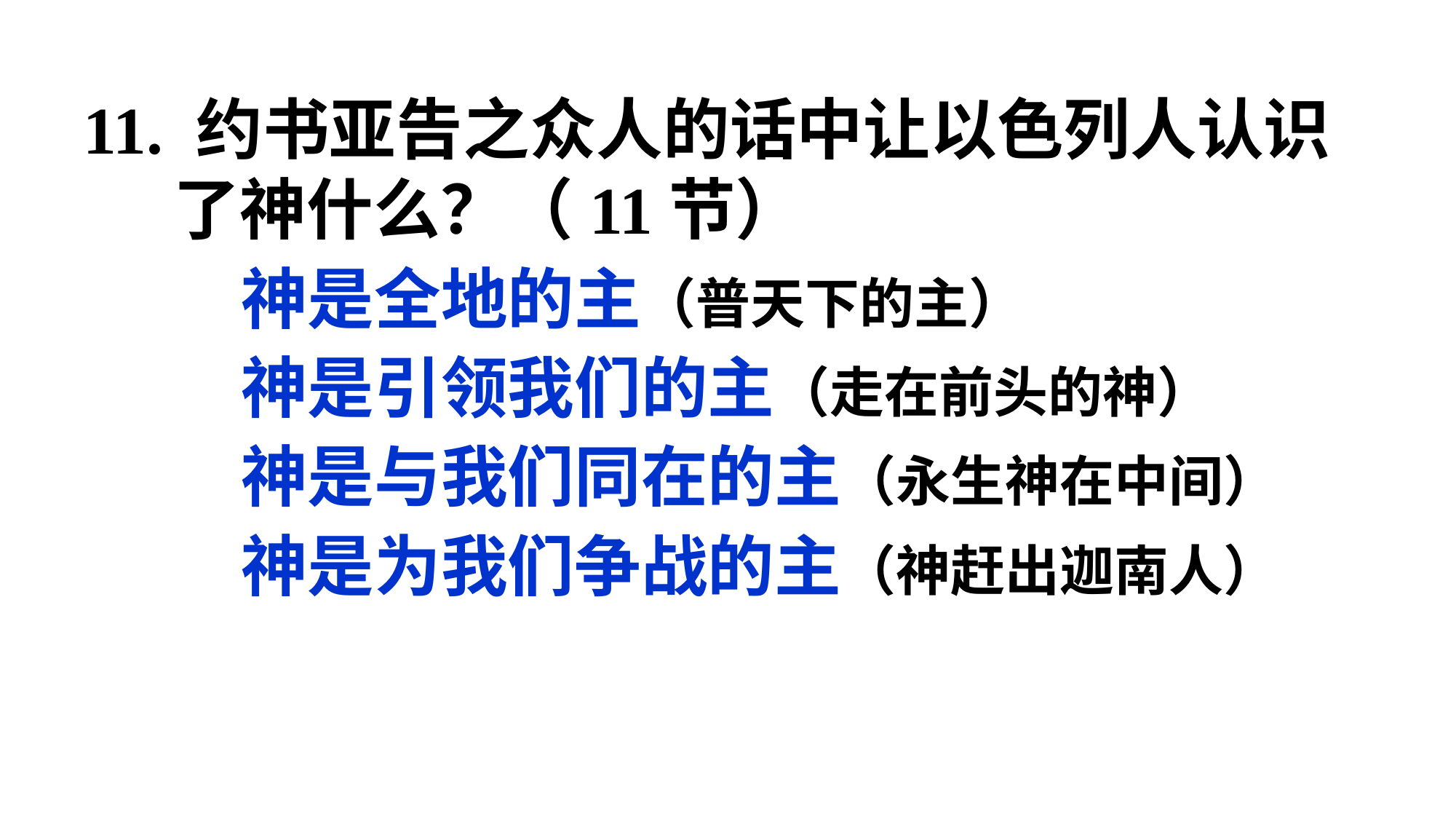

11. 约书亚告之众人的话中让以色列人认识了神什么？（11节）
神是全地的主（普天下的主）
神是引领我们的主（走在前头的神）
神是与我们同在的主（永生神在中间）
神是为我们争战的主（神赶出迦南人）